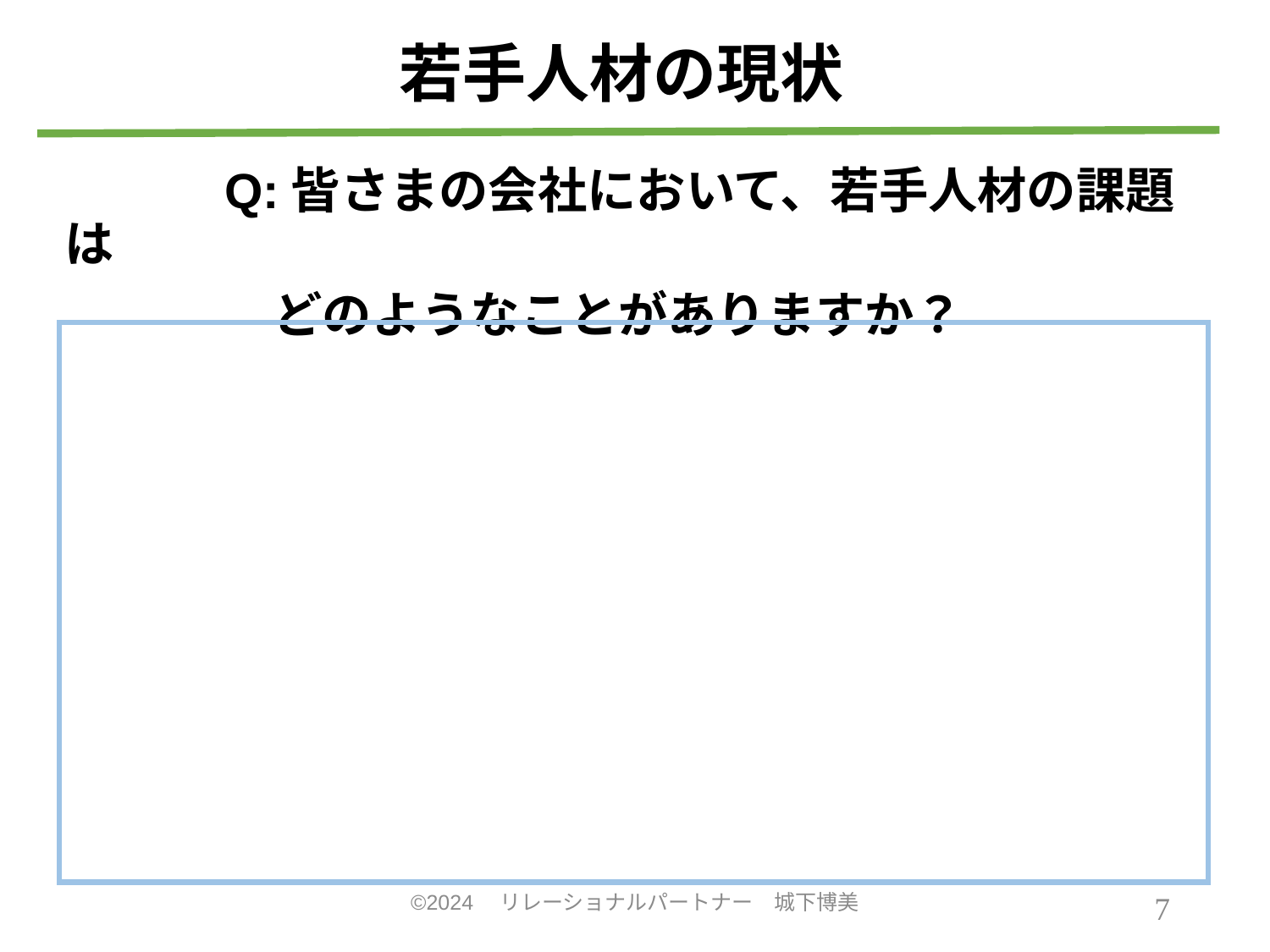

# 若手人材の現状
　　　Q:皆さまの会社において、若手人材の課題は
　　 　　どのようなことがありますか？

©2024　リレーショナルパートナー　城下博美
7